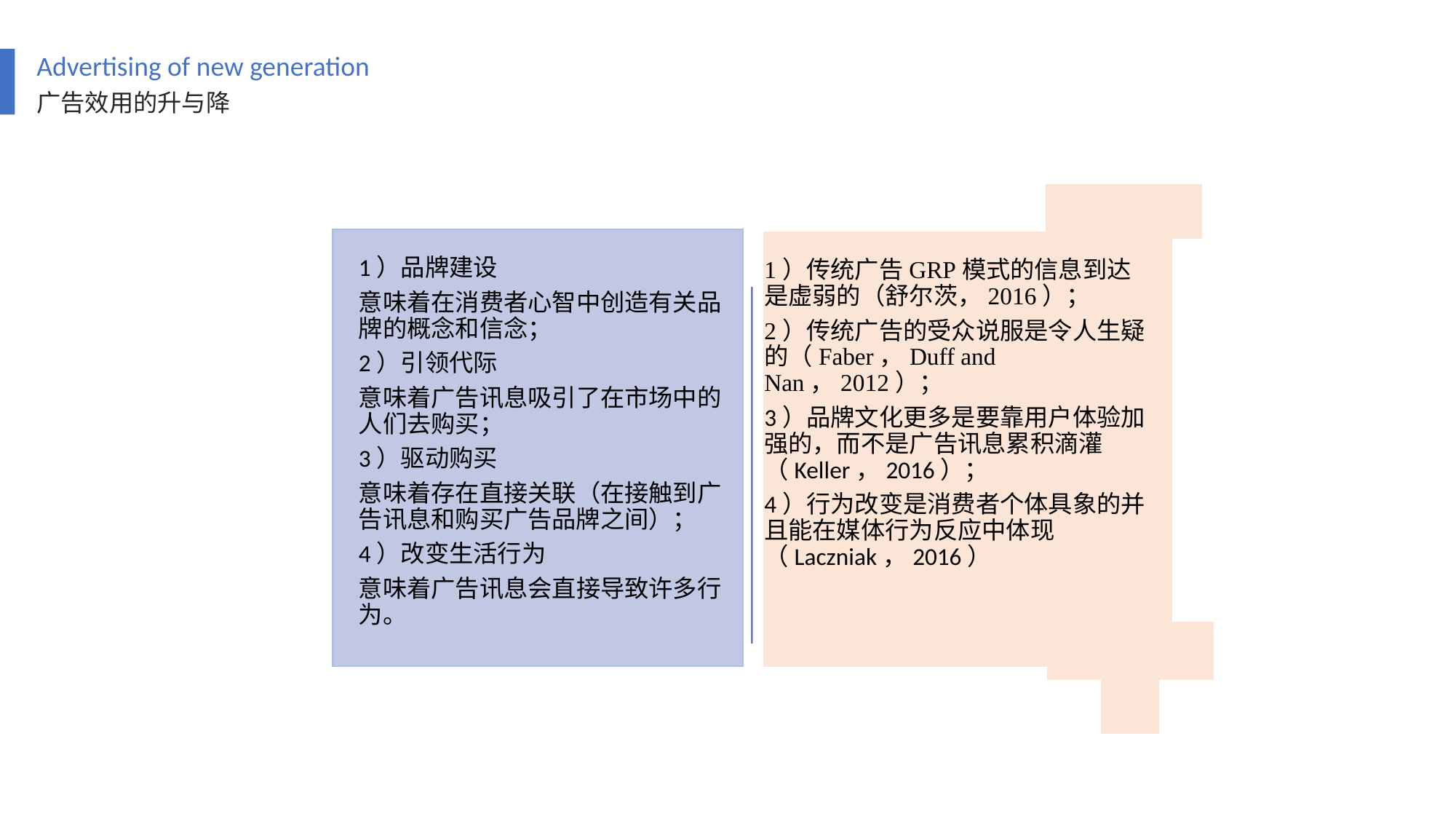

Advertising of new generation
广告效用的升与降
1）品牌建设
意味着在消费者心智中创造有关品牌的概念和信念；
2）引领代际
意味着广告讯息吸引了在市场中的人们去购买；
3）驱动购买
意​​味着存在直接关联（在接触到广告讯息和购买广告品牌之间）；
4）改变生活行为
意味着广告讯息会直接导致许多行为。
1）传统广告GRP模式的信息到达是虚弱的（舒尔茨，2016）；
2）传统广告的受众说服是令人生疑的（Faber，Duff and Nan，2012）；
3）品牌文化更多是要靠用户体验加强的，而不是广告讯息累积滴灌（Keller，2016）；
4）行为改变是消费者个体具象的并且能在媒体行为反应中体现（Laczniak，2016）